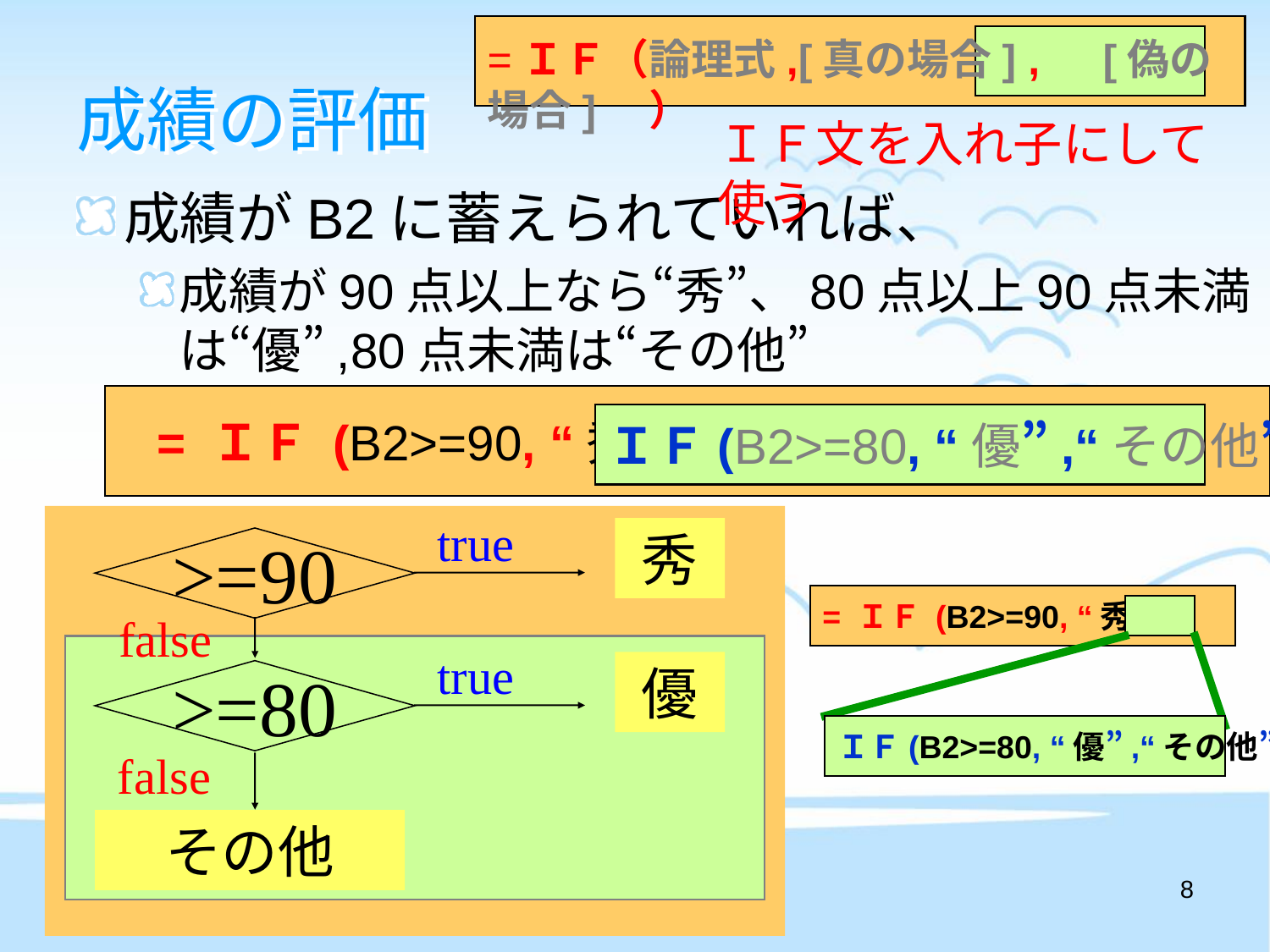

=ＩＦ（論理式,[真の場合] ,　[偽の場合]　）

# 成績の評価
ＩＦ文を入れ子にして使う
成績がB2に蓄えられていれば、
成績が90点以上なら“秀”、80点以上90点未満は“優”,80点未満は“その他”

　= ＩＦ (B2>=90, “秀”,  　　　　　　　　　　　　　　　　　　  ）
ＩＦ(B2>=80, “優”,“その他”）

true

秀
>=90
= ＩＦ (B2>=90, “秀”,  　　   　）

false

>=80
ＩＦ(B2>=80, “優”,“その他”）

true

優
false

その他
8